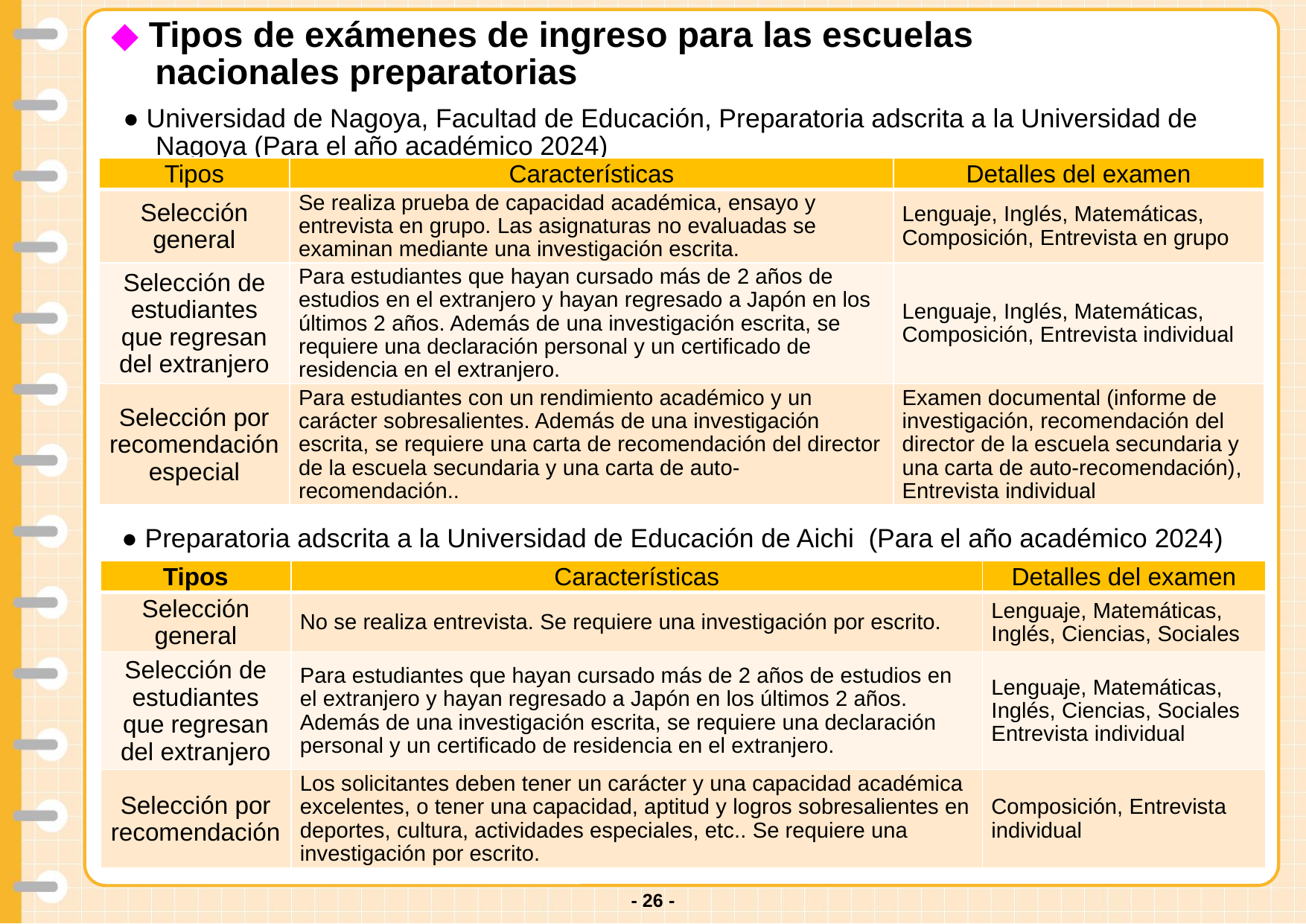

・名古屋大学教育学部付属高等学校
◆ Tipos de exámenes de ingreso para las escuelas
nacionales preparatorias
● Universidad de Nagoya, Facultad de Educación, Preparatoria adscrita a la Universidad de Nagoya (Para el año académico 2024)
| Tipos | Características | Detalles del examen |
| --- | --- | --- |
| Selección general | Se realiza prueba de capacidad académica, ensayo y entrevista en grupo. Las asignaturas no evaluadas se examinan mediante una investigación escrita. | Lenguaje, Inglés, Matemáticas, Composición, Entrevista en grupo |
| Selección de estudiantes que regresan del extranjero | Para estudiantes que hayan cursado más de 2 años de estudios en el extranjero y hayan regresado a Japón en los últimos 2 años. Además de una investigación escrita, se requiere una declaración personal y un certificado de residencia en el extranjero. | Lenguaje, Inglés, Matemáticas, Composición, Entrevista individual |
| Selección por recomendación especial | Para estudiantes con un rendimiento académico y un carácter sobresalientes. Además de una investigación escrita, se requiere una carta de recomendación del director de la escuela secundaria y una carta de auto-recomendación.. | Examen documental (informe de investigación, recomendación del director de la escuela secundaria y una carta de auto-recomendación), Entrevista individual |
● Preparatoria adscrita a la Universidad de Educación de Aichi  (Para el año académico 2024)
| Tipos | Características | Detalles del examen |
| --- | --- | --- |
| Selección general | No se realiza entrevista. Se requiere una investigación por escrito. | Lenguaje, Matemáticas, Inglés, Ciencias, Sociales |
| Selección de estudiantes que regresan del extranjero | Para estudiantes que hayan cursado más de 2 años de estudios en el extranjero y hayan regresado a Japón en los últimos 2 años. Además de una investigación escrita, se requiere una declaración personal y un certificado de residencia en el extranjero. | Lenguaje, Matemáticas, Inglés, Ciencias, Sociales Entrevista individual |
| Selección por recomendación | Los solicitantes deben tener un carácter y una capacidad académica excelentes, o tener una capacidad, aptitud y logros sobresalientes en deportes, cultura, actividades especiales, etc.. Se requiere una investigación por escrito. | Composición, Entrevista individual |
- 26 -